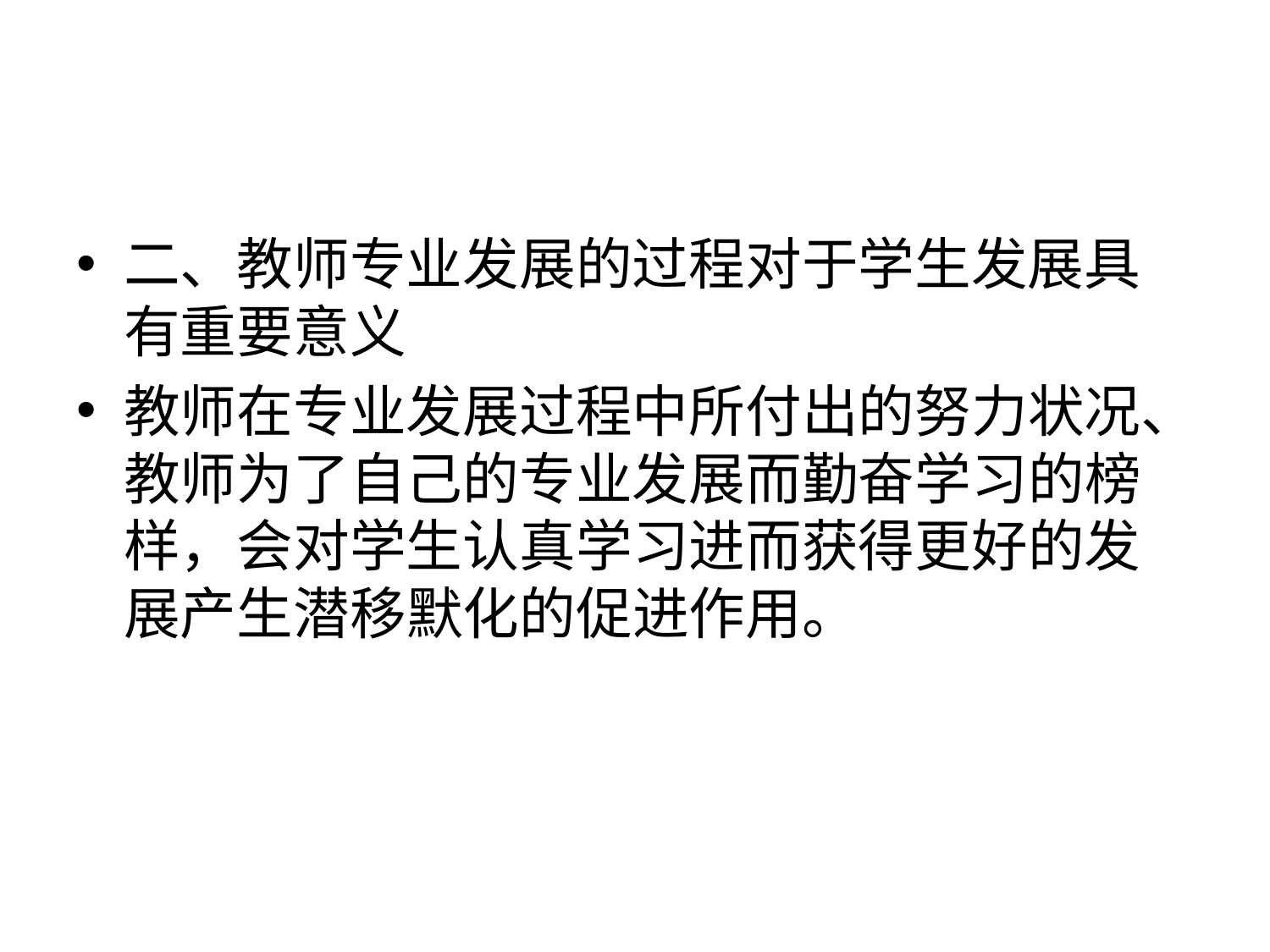

#
二、教师专业发展的过程对于学生发展具有重要意义
教师在专业发展过程中所付出的努力状况、教师为了自己的专业发展而勤奋学习的榜样，会对学生认真学习进而获得更好的发展产生潜移默化的促进作用。